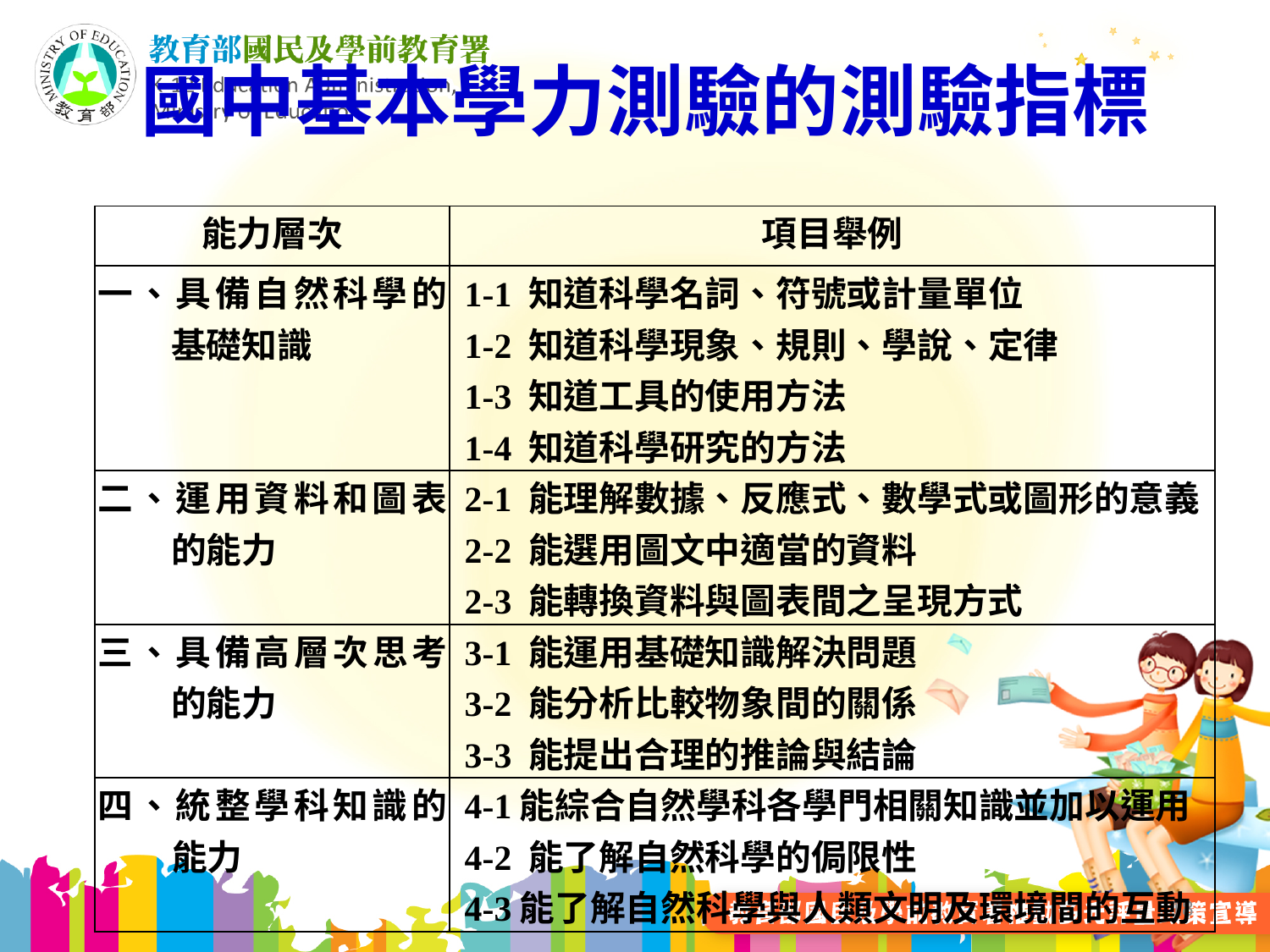

# 國中基本學力測驗的測驗指標
| 能力層次 | 項目舉例 |
| --- | --- |
| 一、具備自然科學的基礎知識 | 1-1 知道科學名詞、符號或計量單位 1-2 知道科學現象、規則、學說、定律 1-3 知道工具的使用方法 1-4 知道科學研究的方法 |
| 二、運用資料和圖表的能力 | 2-1 能理解數據、反應式、數學式或圖形的意義 2-2 能選用圖文中適當的資料 2-3 能轉換資料與圖表間之呈現方式 |
| 三、具備高層次思考的能力 | 3-1 能運用基礎知識解決問題 3-2 能分析比較物象間的關係 3-3 能提出合理的推論與結論 |
| 四、統整學科知識的能力 | 4-1能綜合自然學科各學門相關知識並加以運用 4-2 能了解自然科學的侷限性 4-3能了解自然科學與人類文明及環境間的互動 |
18